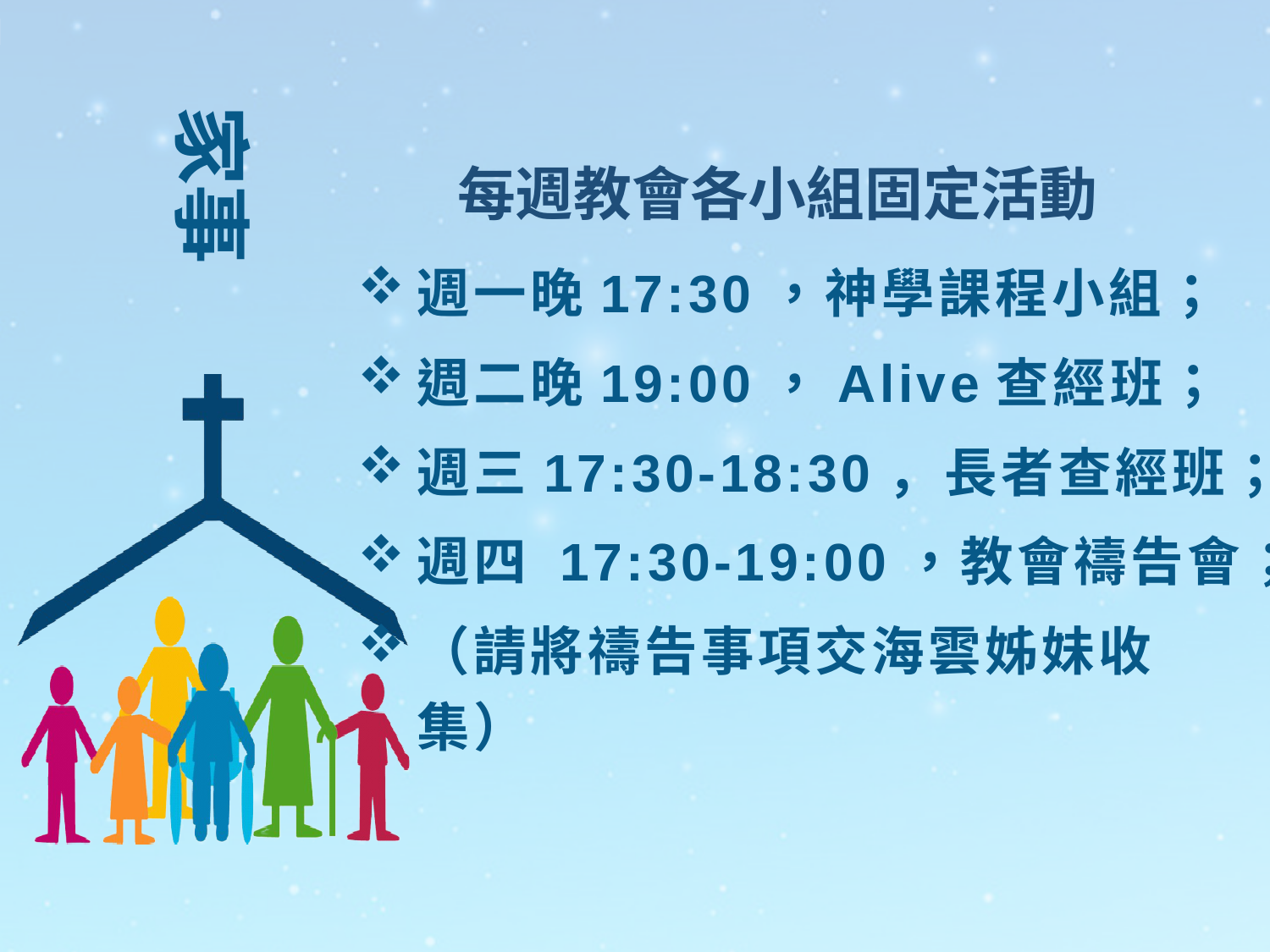

每週教會各小組固定活動
週一晚17:30，神學課程小組；
週二晚19:00，Alive查經班；
週三17:30-18:30，長者查經班；
週四 17:30-19:00，教會禱告會；
（請將禱告事項交海雲姊妹收集）